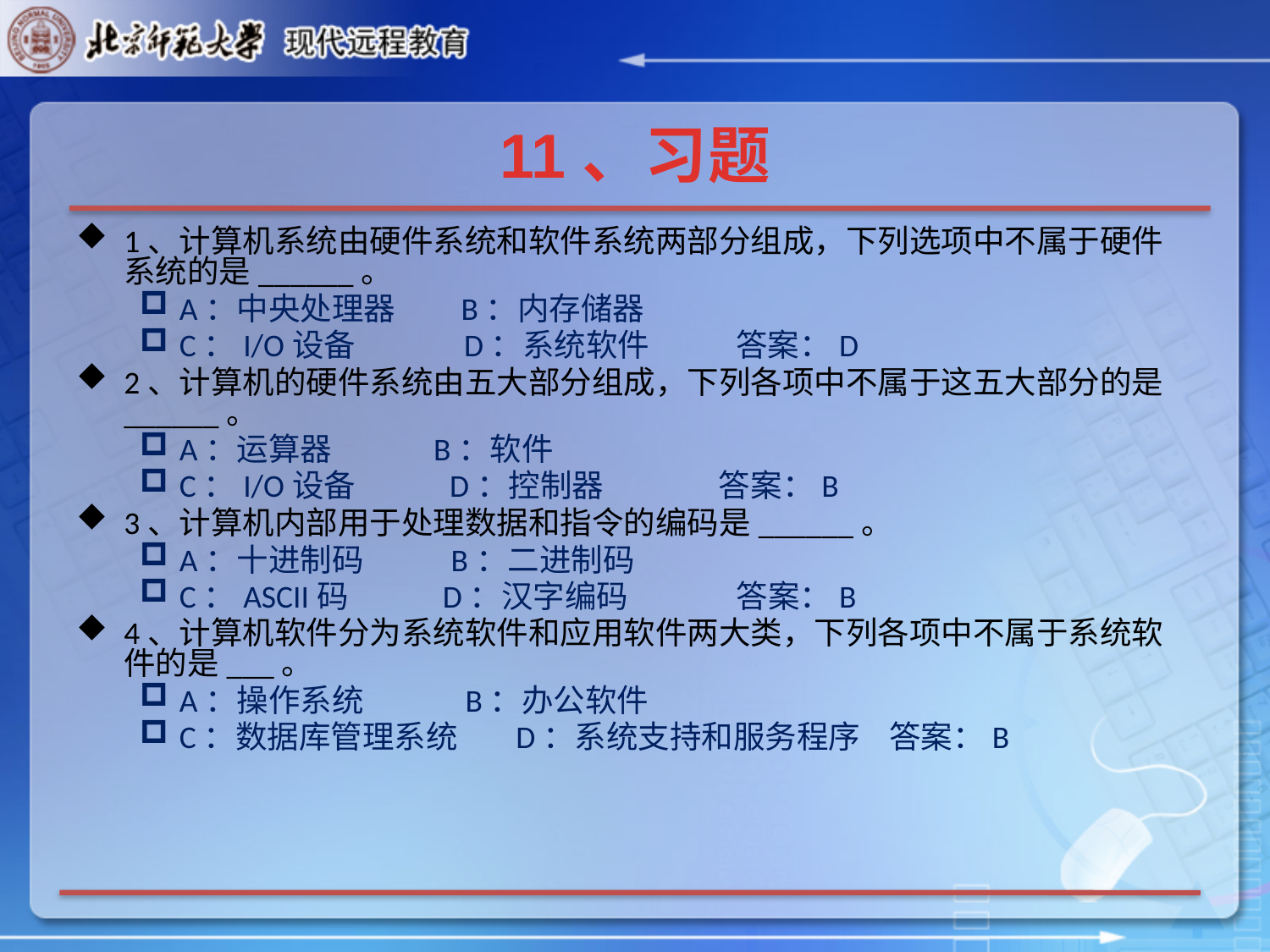

# 11、习题
1、计算机系统由硬件系统和软件系统两部分组成，下列选项中不属于硬件系统的是______。
A：中央处理器        B：内存储器
C：I/O设备              D：系统软件            答案：D
2、计算机的硬件系统由五大部分组成，下列各项中不属于这五大部分的是______。
A：运算器             B：软件
C：I/O设备            D：控制器                答案：B
3、计算机内部用于处理数据和指令的编码是______。
A：十进制码           B：二进制码
C：ASCII码            D：汉字编码               答案：B
4、计算机软件分为系统软件和应用软件两大类，下列各项中不属于系统软件的是___。
A：操作系统             B：办公软件
C：数据库管理系统       D：系统支持和服务程序    答案：B